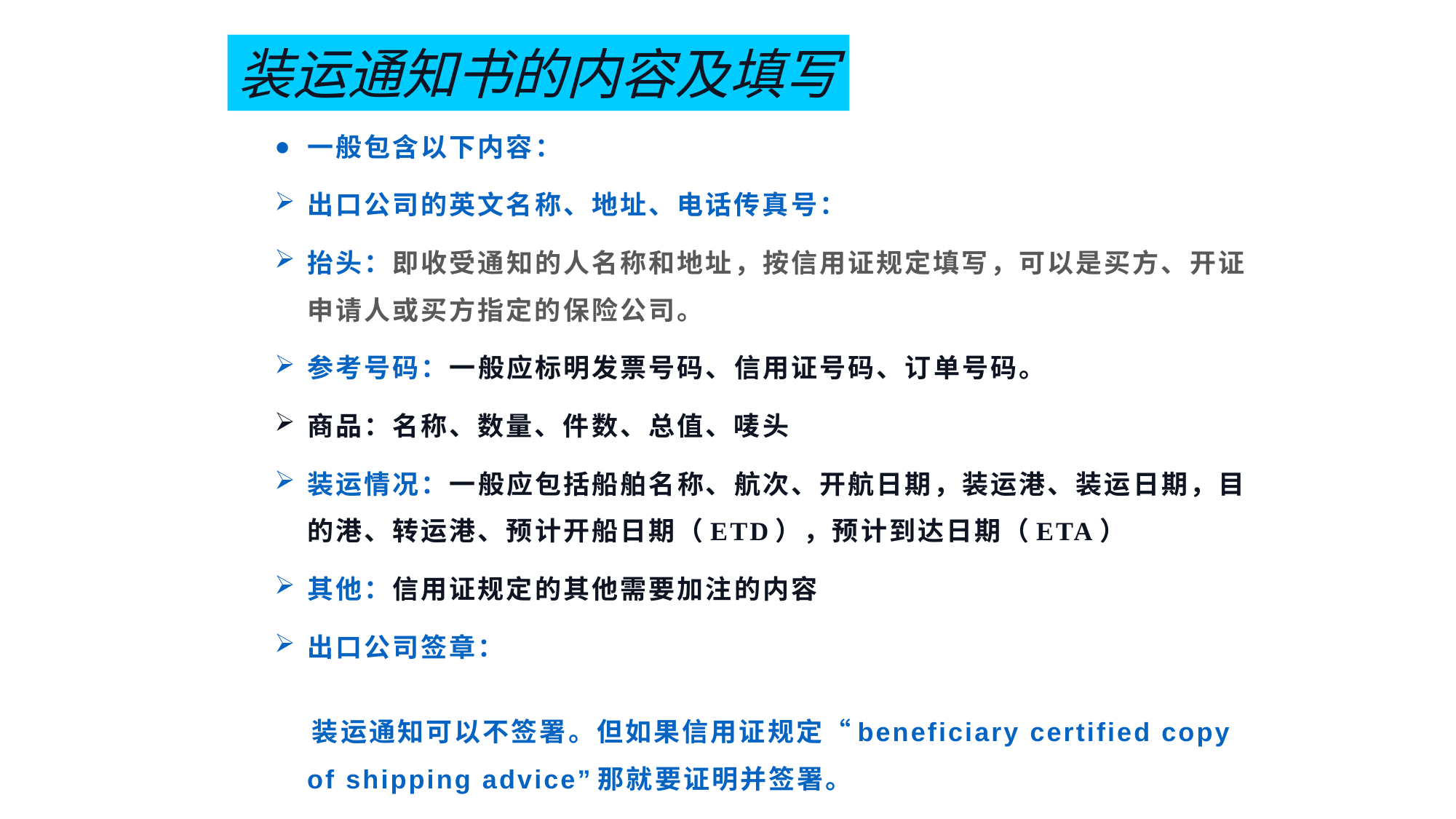

装运通知书的内容及填写
一般包含以下内容：
出口公司的英文名称、地址、电话传真号：
抬头：即收受通知的人名称和地址，按信用证规定填写，可以是买方、开证申请人或买方指定的保险公司。
参考号码：一般应标明发票号码、信用证号码、订单号码。
商品：名称、数量、件数、总值、唛头
装运情况：一般应包括船舶名称、航次、开航日期，装运港、装运日期，目的港、转运港、预计开船日期（ETD），预计到达日期（ETA）
其他：信用证规定的其他需要加注的内容
出口公司签章：

    装运通知可以不签署。但如果信用证规定“beneficiary certified copy of shipping advice”那就要证明并签署。